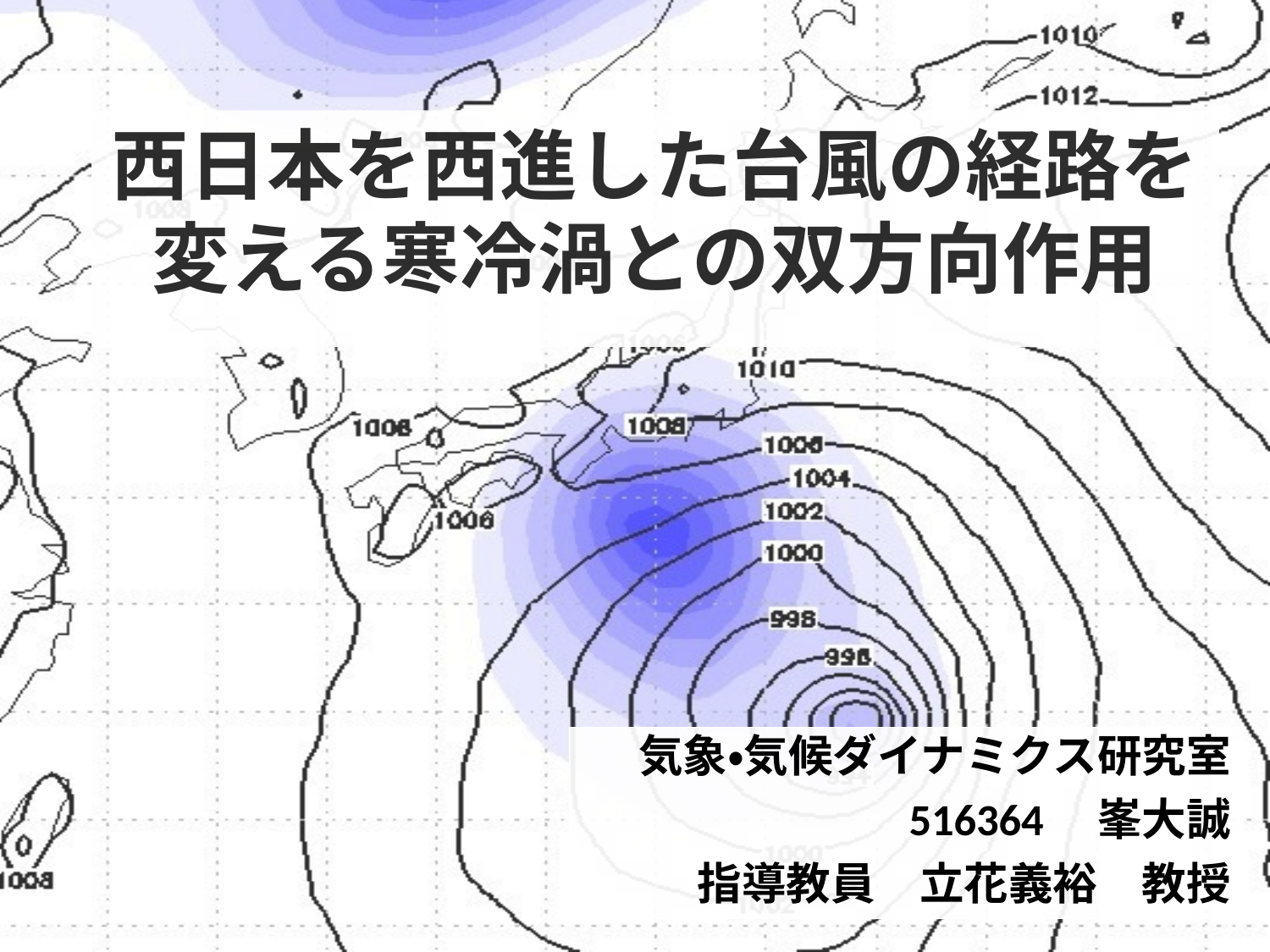

西日本を西進した台風の経路を変える寒冷渦との双方向作用

気象・気候ダイナミクス研究室
516364　峯大誠
指導教員　立花義裕　教授